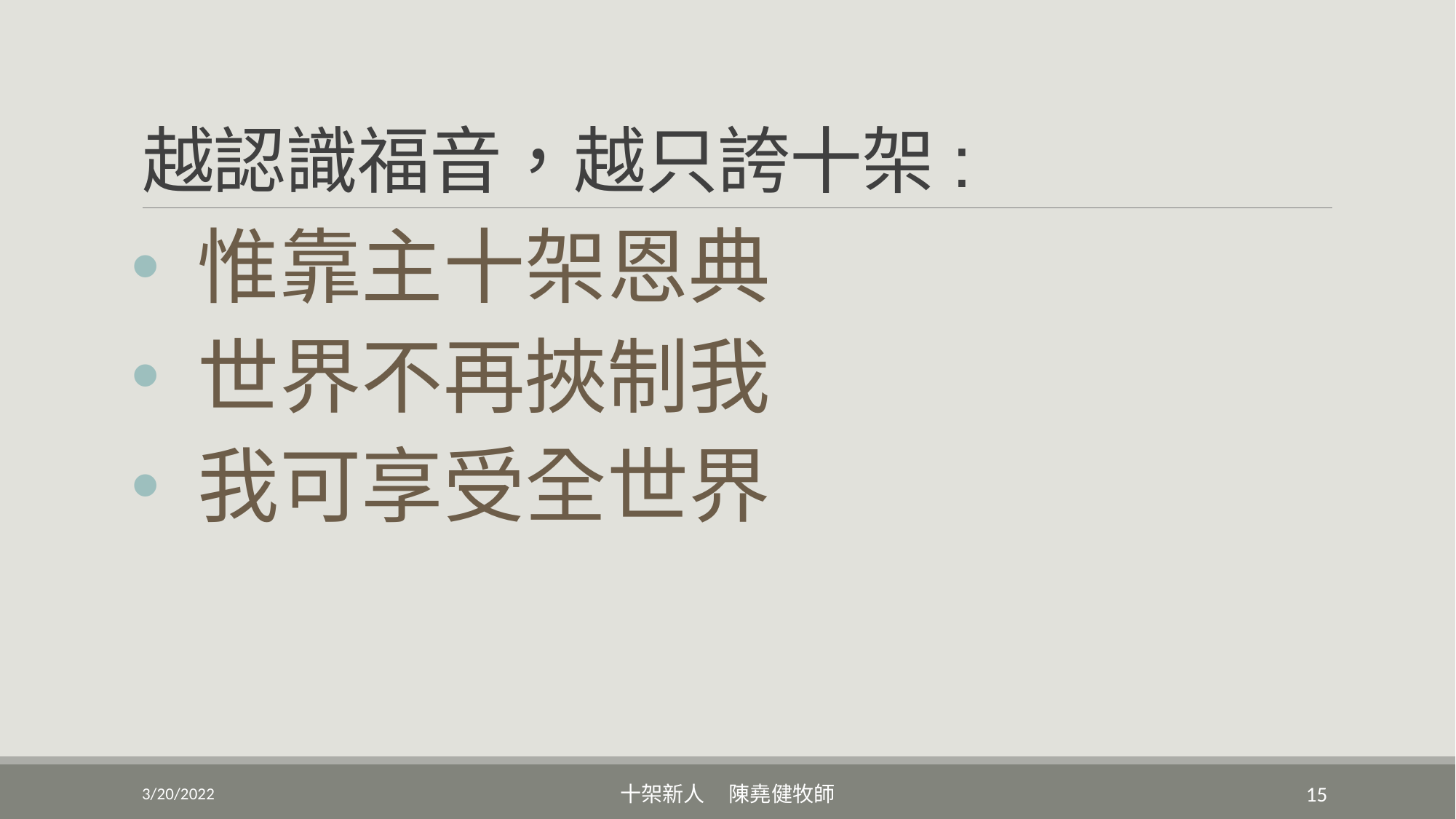

# 越認識福音，越只誇十架:
 惟靠主十架恩典
 世界不再挾制我
 我可享受全世界
3/20/2022
十架新人     陳堯健牧師
15